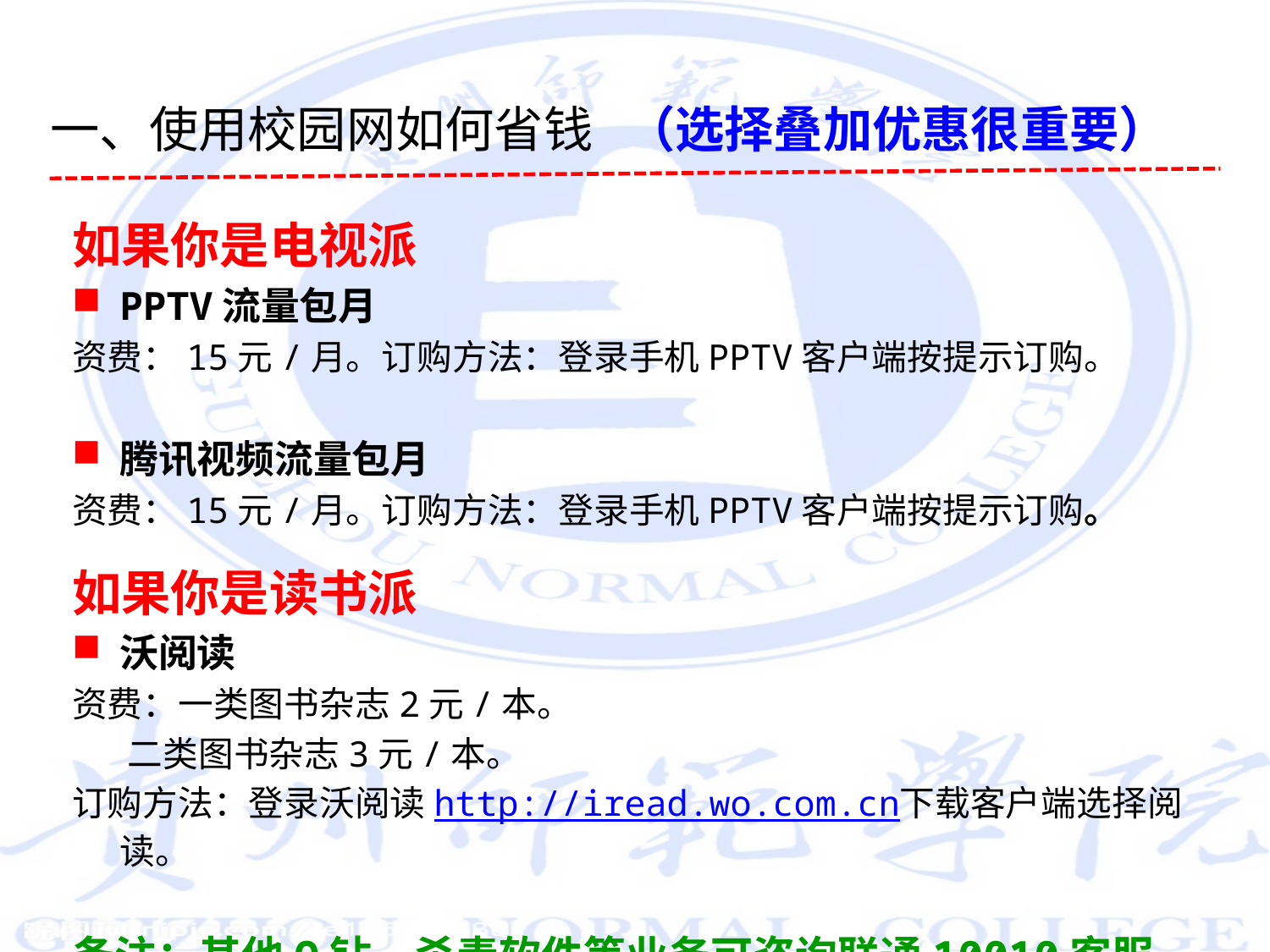

# 一、使用校园网如何省钱   （选择叠加优惠很重要）
如果你是电视派
PPTV流量包月
资费：15元/月。订购方法：登录手机PPTV客户端按提示订购。

腾讯视频流量包月
资费：15元/月。订购方法：登录手机PPTV客户端按提示订购。

如果你是读书派
沃阅读
资费：一类图书杂志2元/本。
      二类图书杂志3元/本。
订购方法：登录沃阅读http://iread.wo.com.cn下载客户端选择阅读。

备注：其他Q钻、杀毒软件等业务可咨询联通10010客服中心。